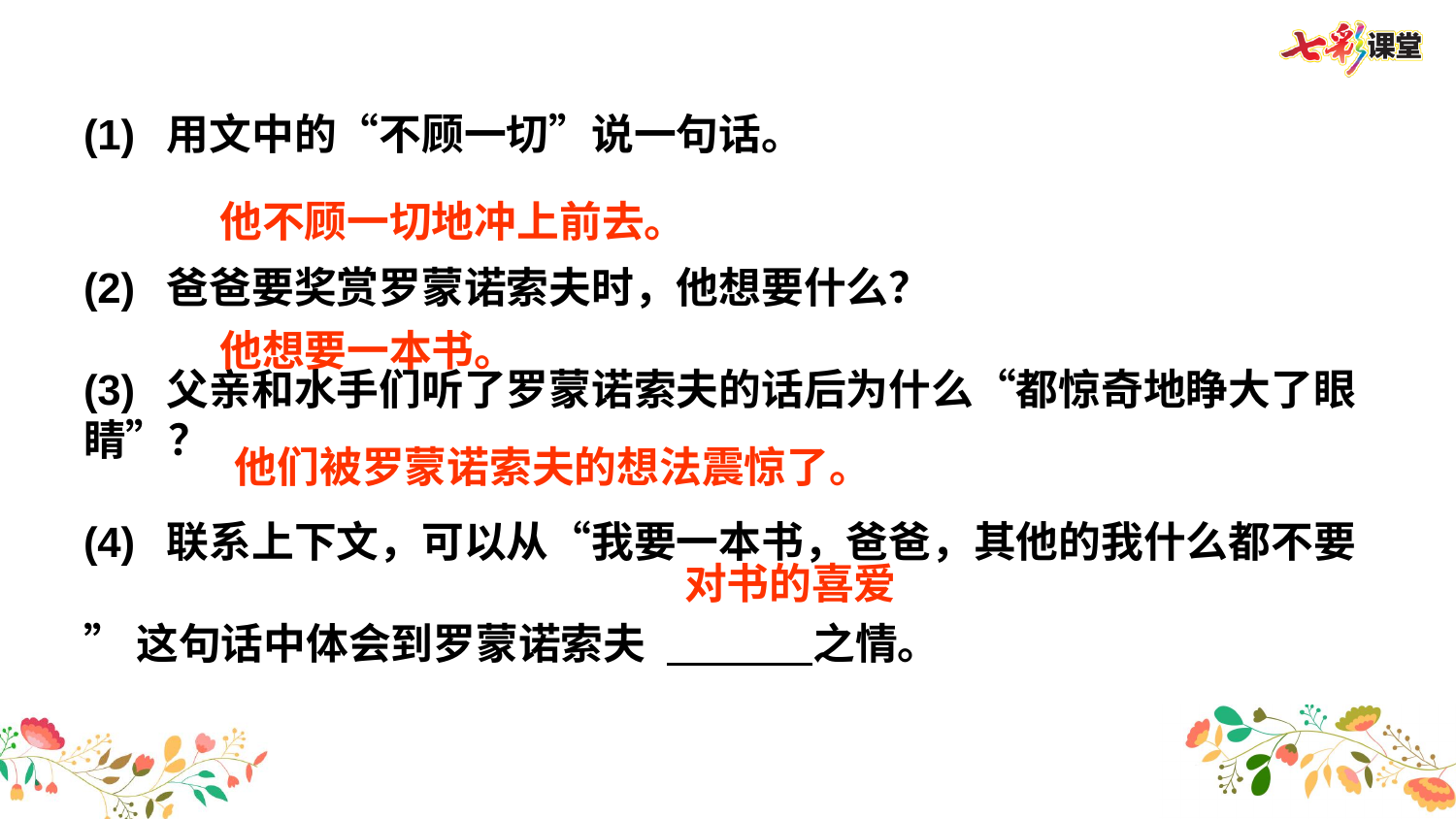

(1) 用文中的“不顾一切”说一句话。

(2) 爸爸要奖赏罗蒙诺索夫时，他想要什么？

(3) 父亲和水手们听了罗蒙诺索夫的话后为什么“都惊奇地睁大了眼
睛”？

(4) 联系上下文，可以从“我要一本书，爸爸，其他的我什么都不要
”这句话中体会到罗蒙诺索夫                之情。
他不顾一切地冲上前去。
他想要一本书。
他们被罗蒙诺索夫的想法震惊了。
对书的喜爱